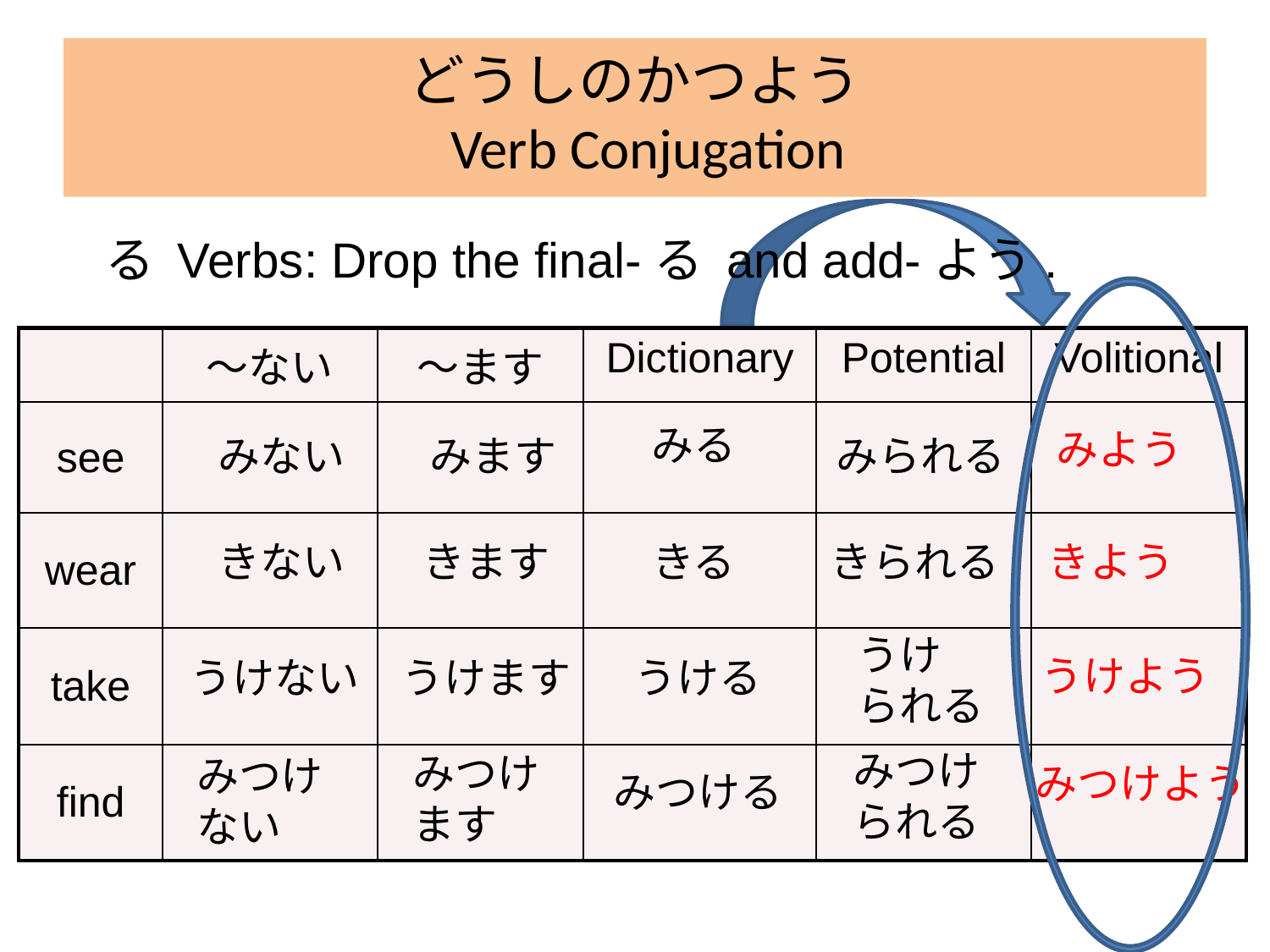

どうしのかつよう
 Verb Conjugation

る Verbs: Drop the final-る and add-よう.

|  | 〜ない | 〜ます | Dictionary | Potential | Volitional |
| --- | --- | --- | --- | --- | --- |
| see |  |  |  |  |  |
| wear |  |  |  |  |  |
| take |  |  |  |  |  |
| find |  |  |  |  |  |
みる
みよう
みない
みます
みられる
きない
きます
きる
きられる
きよう
うけ
られる
うけよう
うけない
うけます
うける
みつけ
られる
みつけ
ます
みつけ
ない
みつけよう
みつける